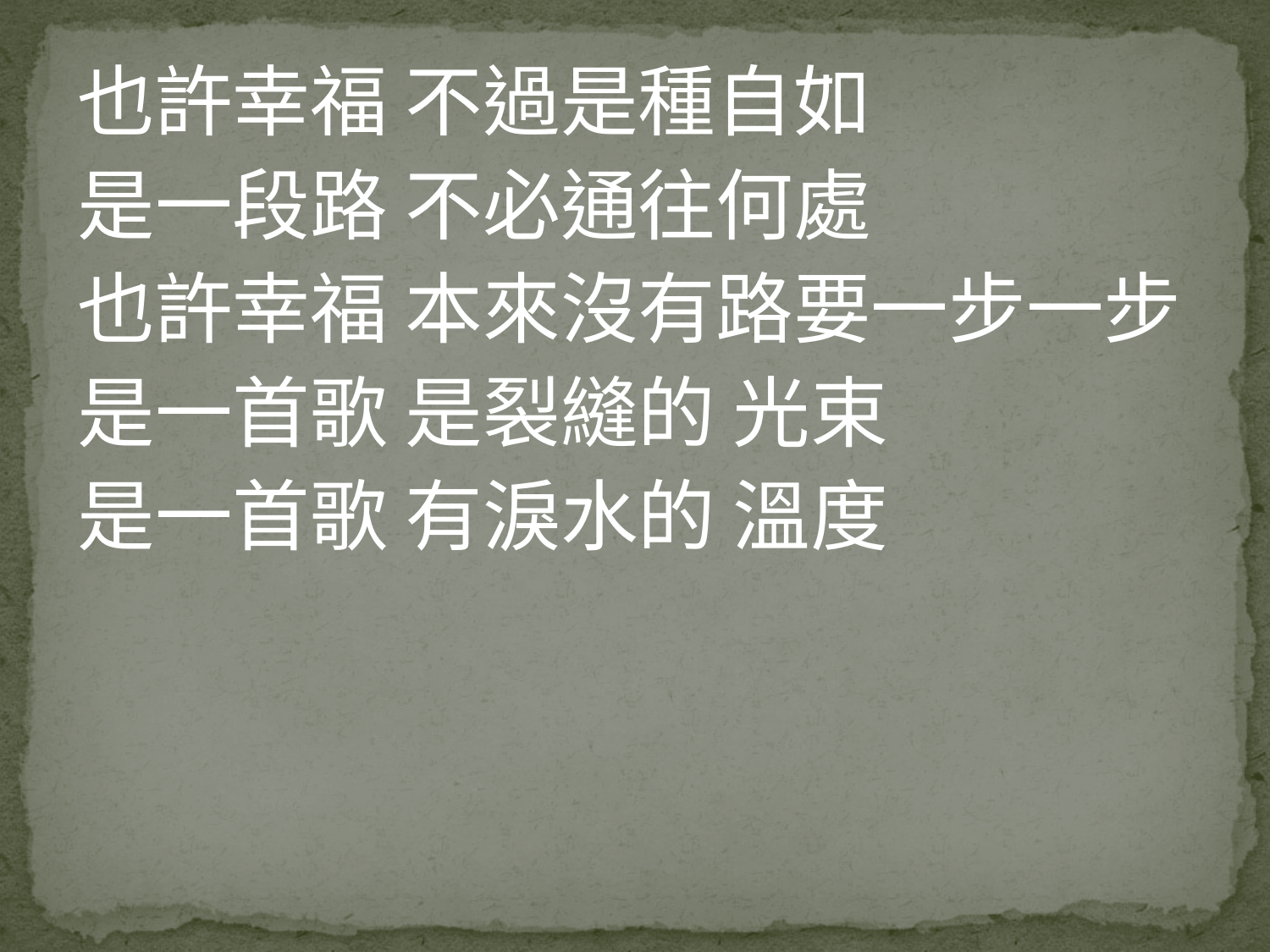

也許幸福 不過是種自如
是一段路 不必通往何處
也許幸福 本來沒有路要一步一步
是一首歌 是裂縫的 光束
是一首歌 有淚水的 溫度